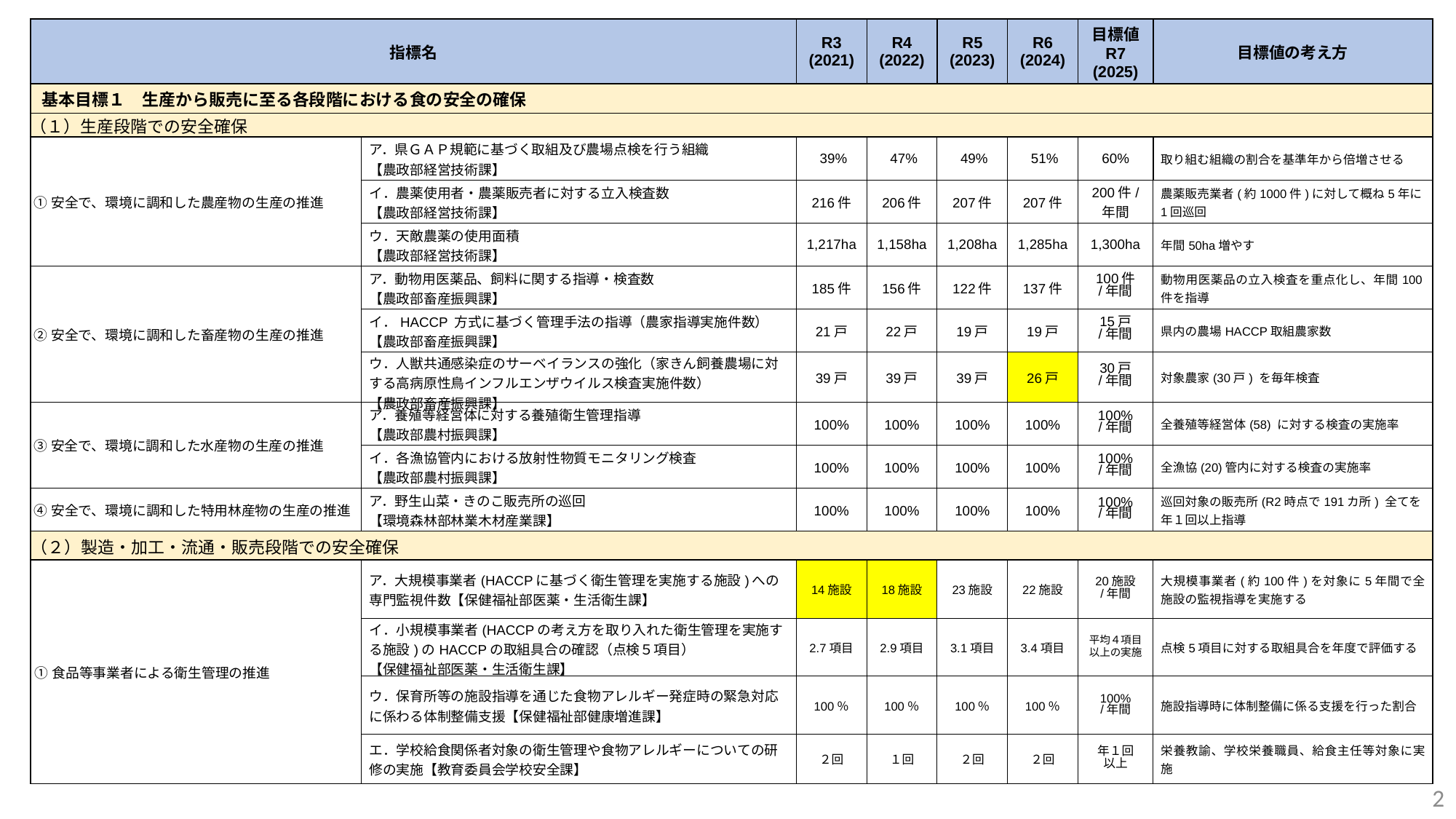

| 指標名 |  | R3 (2021) | R4 (2022) | R5 (2023) | R6 (2024) | 目標値 R7 (2025) | 目標値の考え方 |
| --- | --- | --- | --- | --- | --- | --- | --- |
| 基本目標１　生産から販売に至る各段階における食の安全の確保 |  |  |  |  |  |  |  |
| （１）生産段階での安全確保 |  |  |  |  |  |  |  |
| ①安全で、環境に調和した農産物の生産の推進 | ア．県ＧＡＰ規範に基づく取組及び農場点検を行う組織 【農政部経営技術課】 | 39% | 47% | 49% | 51% | 60% | 取り組む組織の割合を基準年から倍増させる |
|  | イ．農薬使用者・農薬販売者に対する立入検査数 【農政部経営技術課】 | 216件 | 206件 | 207件 | 207件 | 200件/ 年間 | 農薬販売業者(約1000件)に対して概ね5年に1回巡回 |
|  | ウ．天敵農薬の使用面積 【農政部経営技術課】 | 1,217ha | 1,158ha | 1,208ha | 1,285ha | 1,300ha | 年間50ha増やす |
| ②安全で、環境に調和した畜産物の生産の推進 | ア．動物用医薬品、飼料に関する指導・検査数 【農政部畜産振興課】 | 185件 | 156件 | 122件 | 137件 | 100件 /年間 | 動物用医薬品の立入検査を重点化し、年間100件を指導 |
|  | イ．HACCP 方式に基づく管理手法の指導（農家指導実施件数） 【農政部畜産振興課】 | 21戸 | 22戸 | 19戸 | 19戸 | 15戸 /年間 | 県内の農場HACCP取組農家数 |
|  | ウ．人獣共通感染症のサーベイランスの強化（家きん飼養農場に対する高病原性鳥インフルエンザウイルス検査実施件数） 【農政部畜産振興課】 | 39戸 | 39戸 | 39戸 | 26戸 | 30戸 /年間 | 対象農家(30戸) を毎年検査 |
| ③安全で、環境に調和した水産物の生産の推進 | ア．養殖等経営体に対する養殖衛生管理指導 【農政部農村振興課】 | 100% | 100% | 100% | 100% | 100% /年間 | 全養殖等経営体(58) に対する検査の実施率 |
|  | イ．各漁協管内における放射性物質モニタリング検査 【農政部農村振興課】 | 100% | 100% | 100% | 100% | 100% /年間 | 全漁協(20)管内に対する検査の実施率 |
| ④安全で、環境に調和した特用林産物の生産の推進 | ア．野生山菜・きのこ販売所の巡回 【環境森林部林業木材産業課】 | 100% | 100% | 100% | 100% | 100% /年間 | 巡回対象の販売所(R2時点で191カ所) 全てを年１回以上指導 |
| （２）製造・加工・流通・販売段階での安全確保 |  |  |  |  |  |  |  |
| ①食品等事業者による衛生管理の推進 | ア．大規模事業者(HACCPに基づく衛生管理を実施する施設)への専門監視件数【保健福祉部医薬・生活衛生課】 | 14施設 | 18施設 | 23施設 | 22施設 | 20施設 /年間 | 大規模事業者(約100件)を対象に5年間で全施設の監視指導を実施する |
|  | イ．小規模事業者(HACCPの考え方を取り入れた衛生管理を実施する施設)のHACCPの取組具合の確認（点検５項目） 【保健福祉部医薬・生活衛生課】 | 2.7項目 | 2.9項目 | 3.1項目 | 3.4項目 | 平均４項目 以上の実施 | 点検5項目に対する取組具合を年度で評価する |
|  | ウ．保育所等の施設指導を通じた食物アレルギー発症時の緊急対応に係わる体制整備支援【保健福祉部健康増進課】 | 100％ | 100％ | 100％ | 100％ | 100% /年間 | 施設指導時に体制整備に係る支援を行った割合 |
|  | エ．学校給食関係者対象の衛生管理や食物アレルギーについての研修の実施【教育委員会学校安全課】 | ２回 | １回 | ２回 | ２回 | 年１回 以上 | 栄養教諭、学校栄養職員、給食主任等対象に実施 |

2